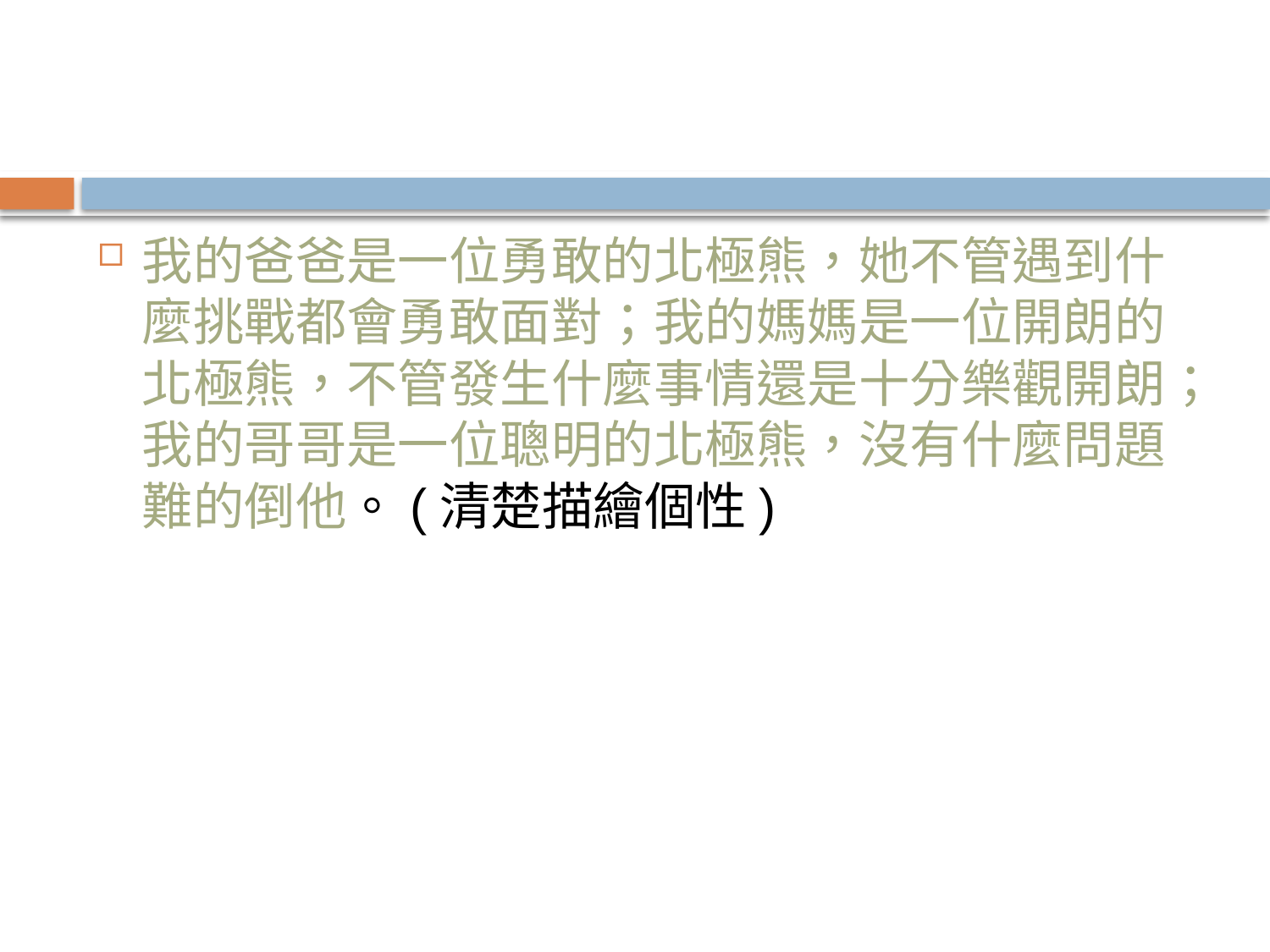

#
我的爸爸是一位勇敢的北極熊，她不管遇到什麼挑戰都會勇敢面對；我的媽媽是一位開朗的北極熊，不管發生什麼事情還是十分樂觀開朗；我的哥哥是一位聰明的北極熊，沒有什麼問題難的倒他。(清楚描繪個性)